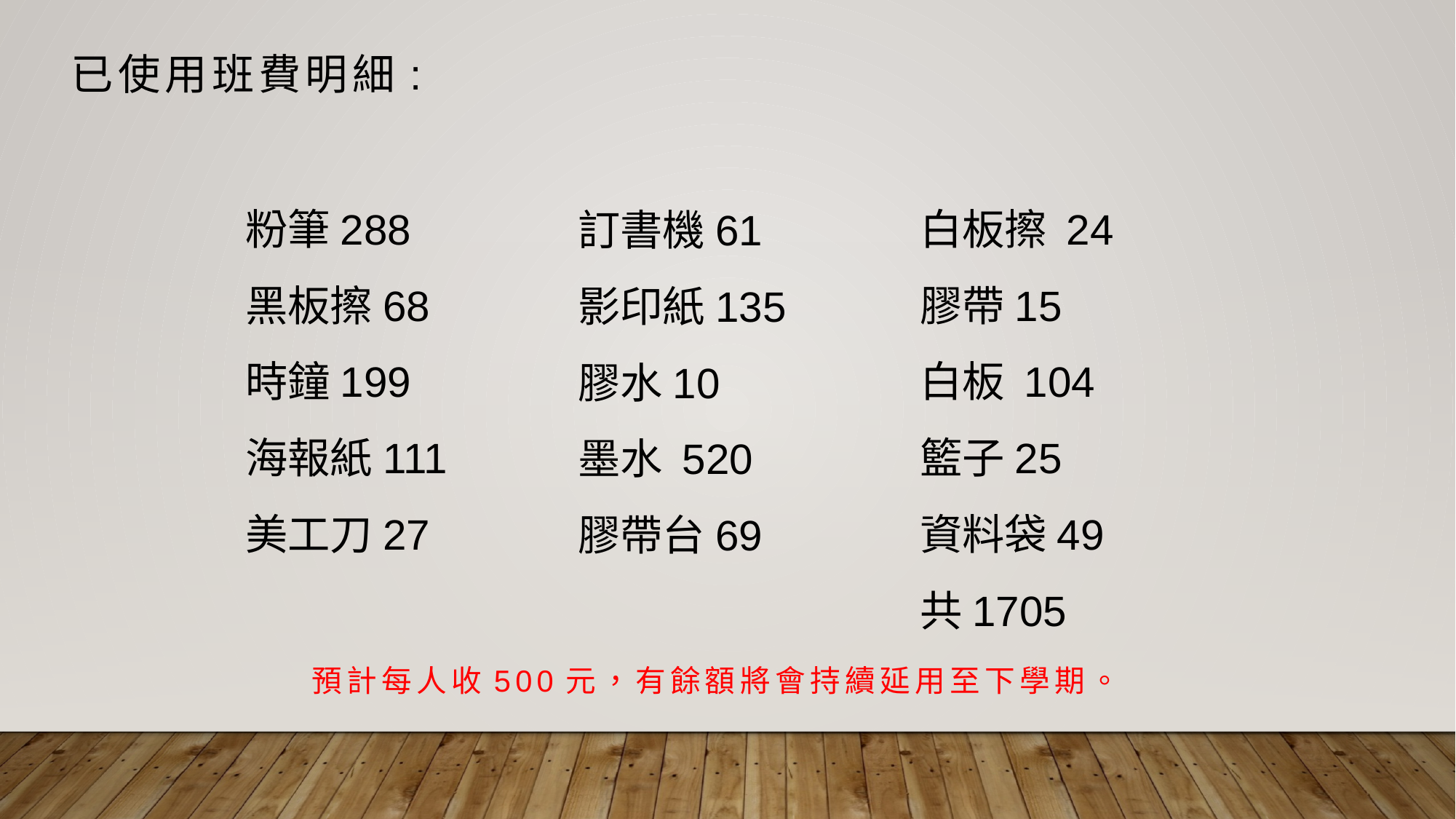

已使用班費明細:
粉筆288
黑板擦68
時鐘199
海報紙111
美工刀27
白板擦 24
膠帶15
白板 104
籃子25
資料袋49
共1705
訂書機61
影印紙135
膠水10
墨水 520
膠帶台69
預計每人收500元，有餘額將會持續延用至下學期。